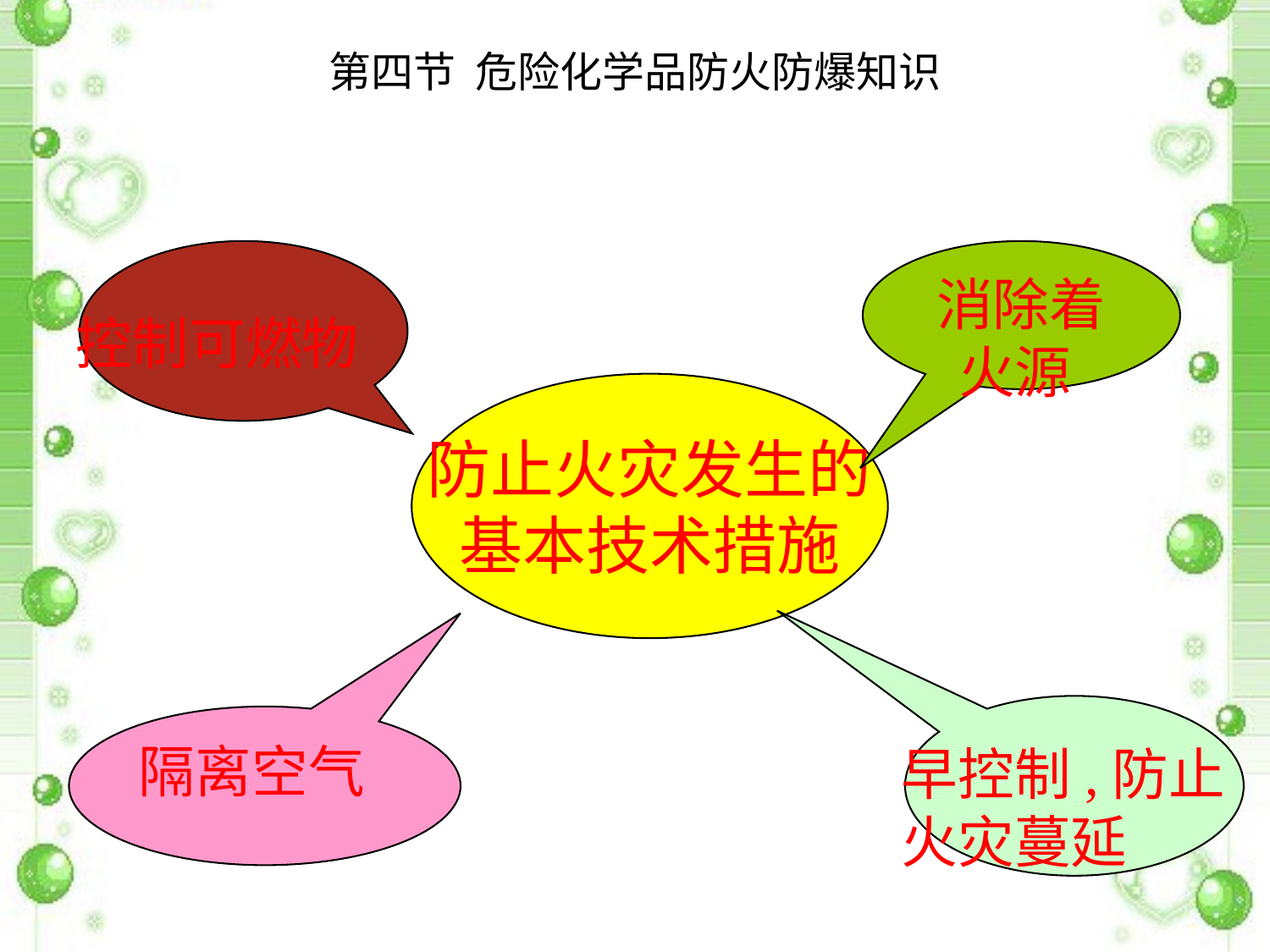

第四节  危险化学品防火防爆知识

消除着火源
控制可燃物
防止火灾发生的
基本技术措施

隔离空气
早控制,防止
火灾蔓延